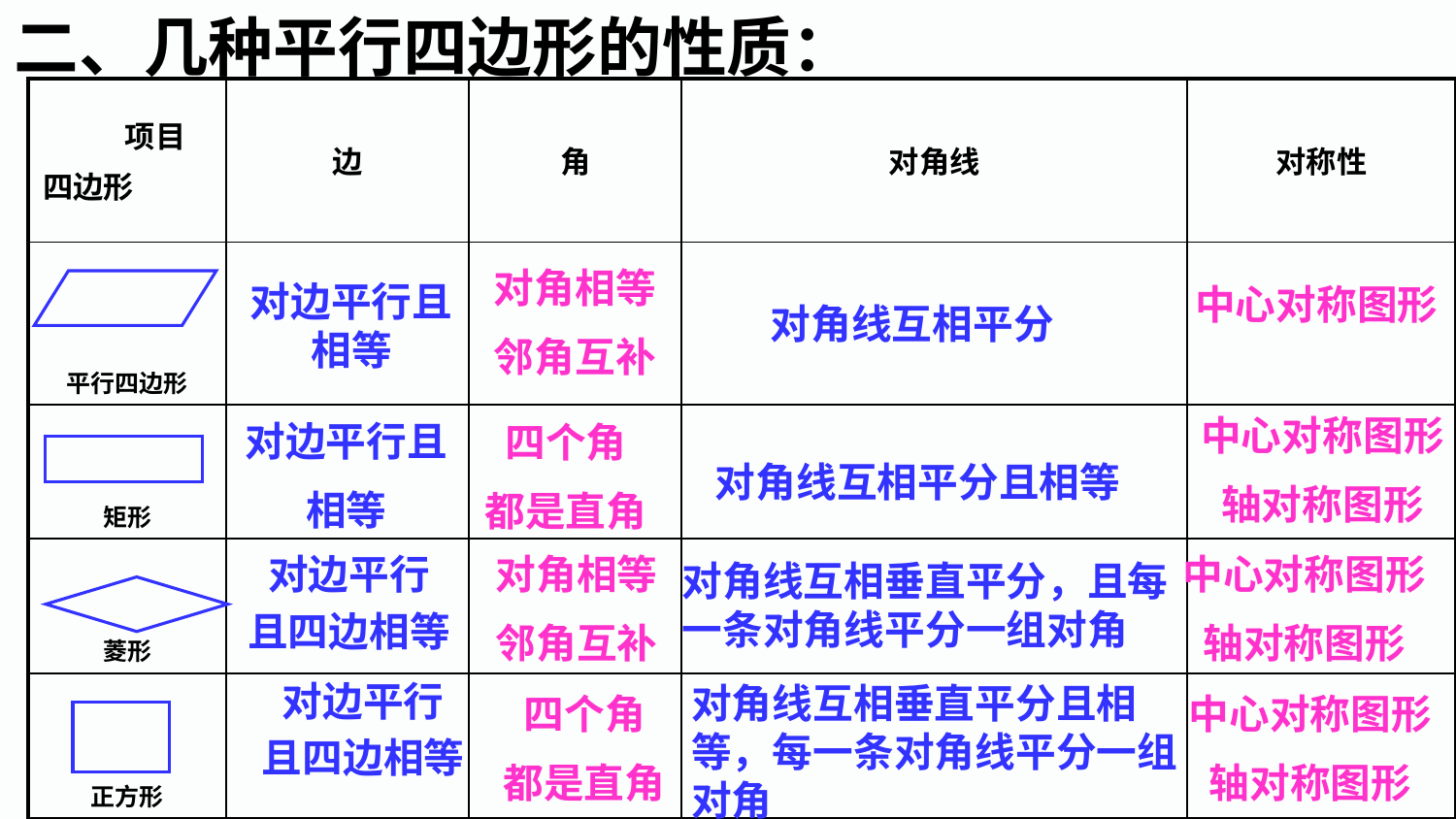

二、几种平行四边形的性质：
| 项目 四边形 | 边 | 角 | 对角线 | 对称性 |
| --- | --- | --- | --- | --- |
| 平行四边形 |  |  |  |  |
| 矩形 |  |  |  |  |
| 菱形 |  |  |  |  |
| 正方形 |  |  |  |  |

对角相等
邻角互补
对边平行且相等

中心对称图形
对角线互相平分
中心对称图形
轴对称图形
对边平行且
相等
四个角
都是直角

对角线互相平分且相等
对边平行
且四边相等
对角相等
邻角互补
中心对称图形
轴对称图形
对角线互相垂直平分，且每一条对角线平分一组对角

对边平行
且四边相等
对角线互相垂直平分且相等，每一条对角线平分一组对角

四个角
都是直角
中心对称图形
轴对称图形